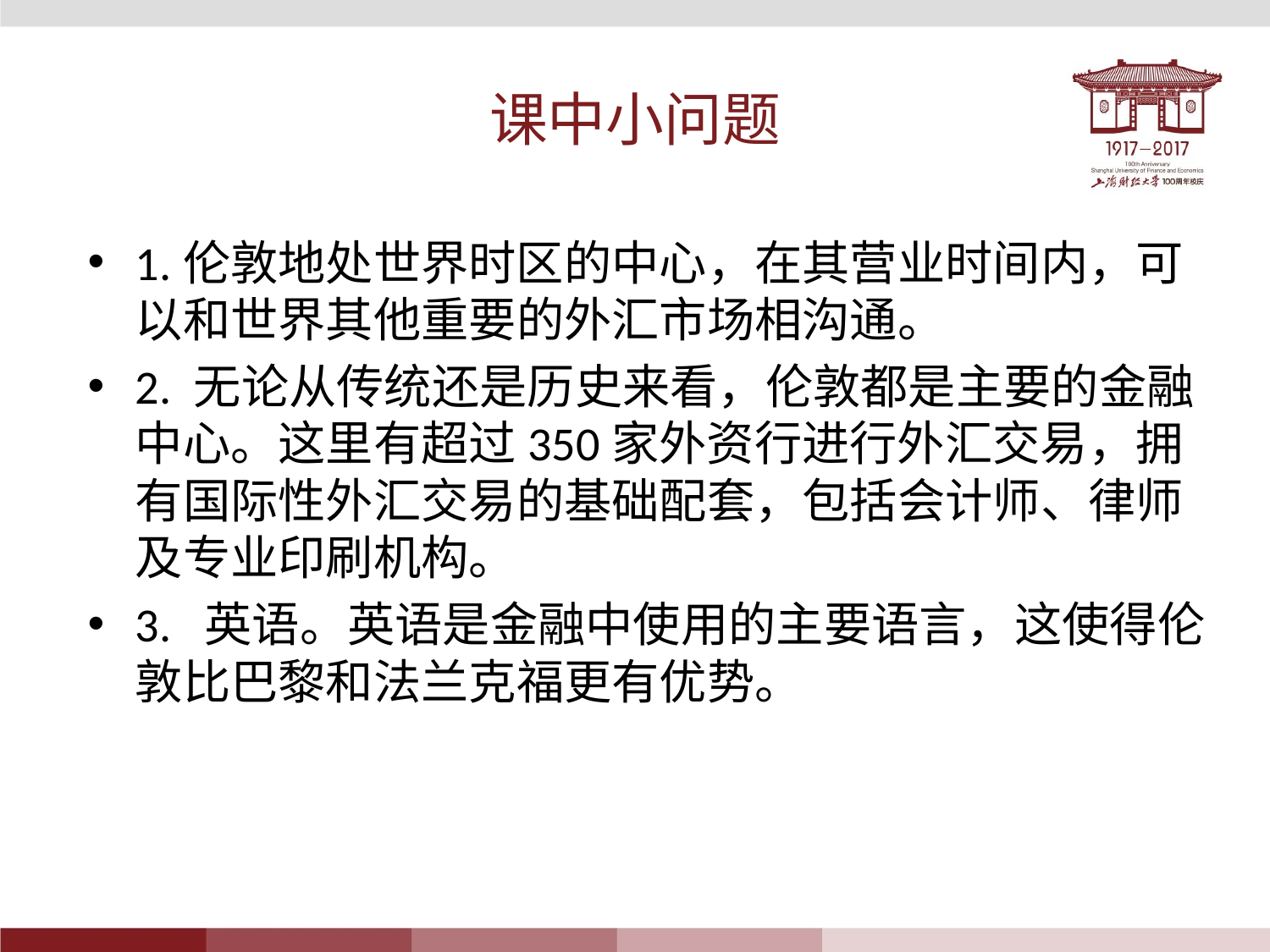

# 课中小问题
1.伦敦地处世界时区的中心，在其营业时间内，可以和世界其他重要的外汇市场相沟通。
2. 无论从传统还是历史来看，伦敦都是主要的金融中心。这里有超过350家外资行进行外汇交易，拥有国际性外汇交易的基础配套，包括会计师、律师及专业印刷机构。
3.  英语。英语是金融中使用的主要语言，这使得伦敦比巴黎和法兰克福更有优势。